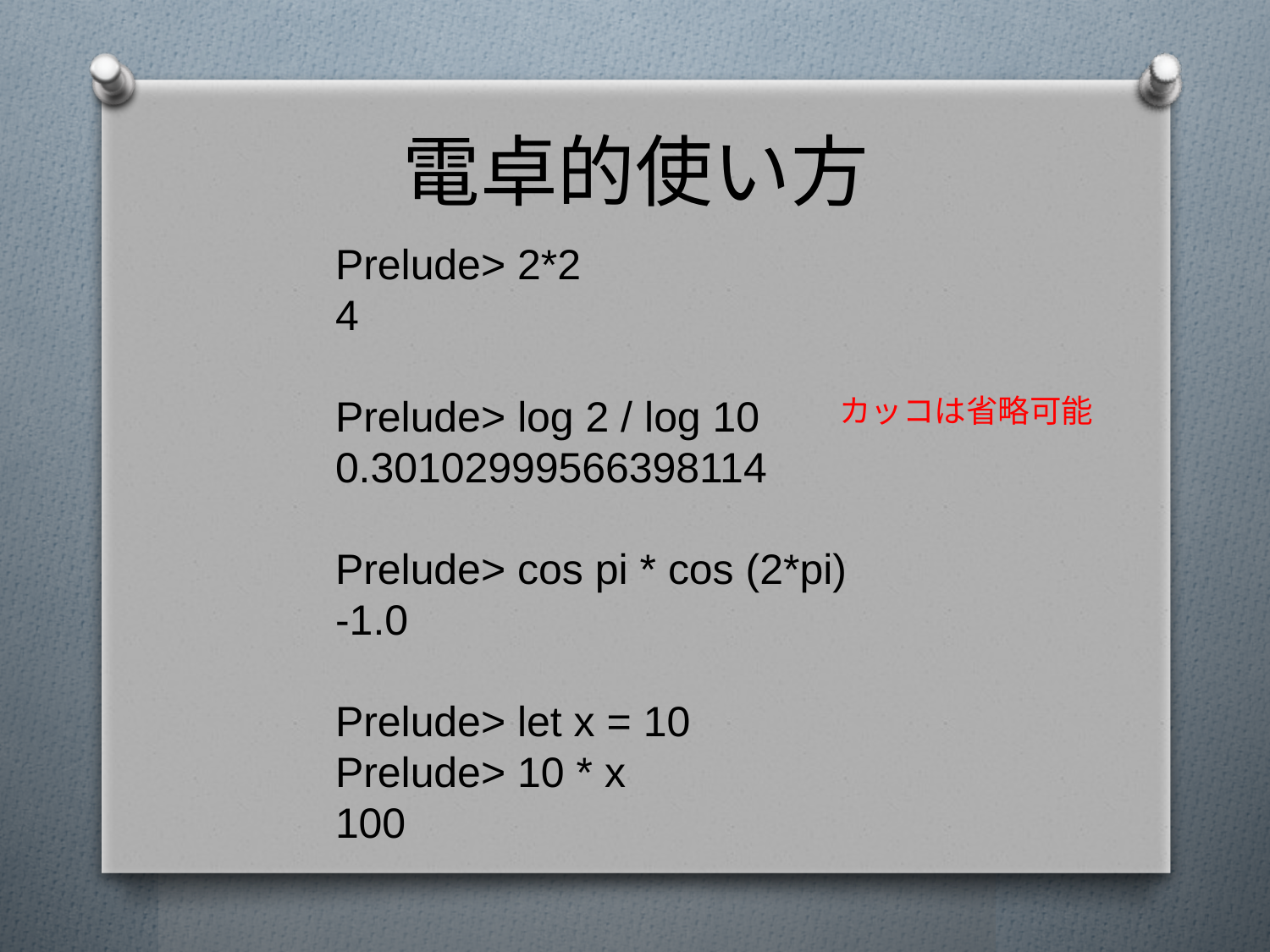

# 電卓的使い方
﻿Prelude> 2*2
4

Prelude> ﻿log 2 / log 10
0.30102999566398114

Prelude> cos pi * cos (2*pi)
-1.0﻿

Prelude> let x = 10
Prelude> 10 * x
100
カッコは省略可能